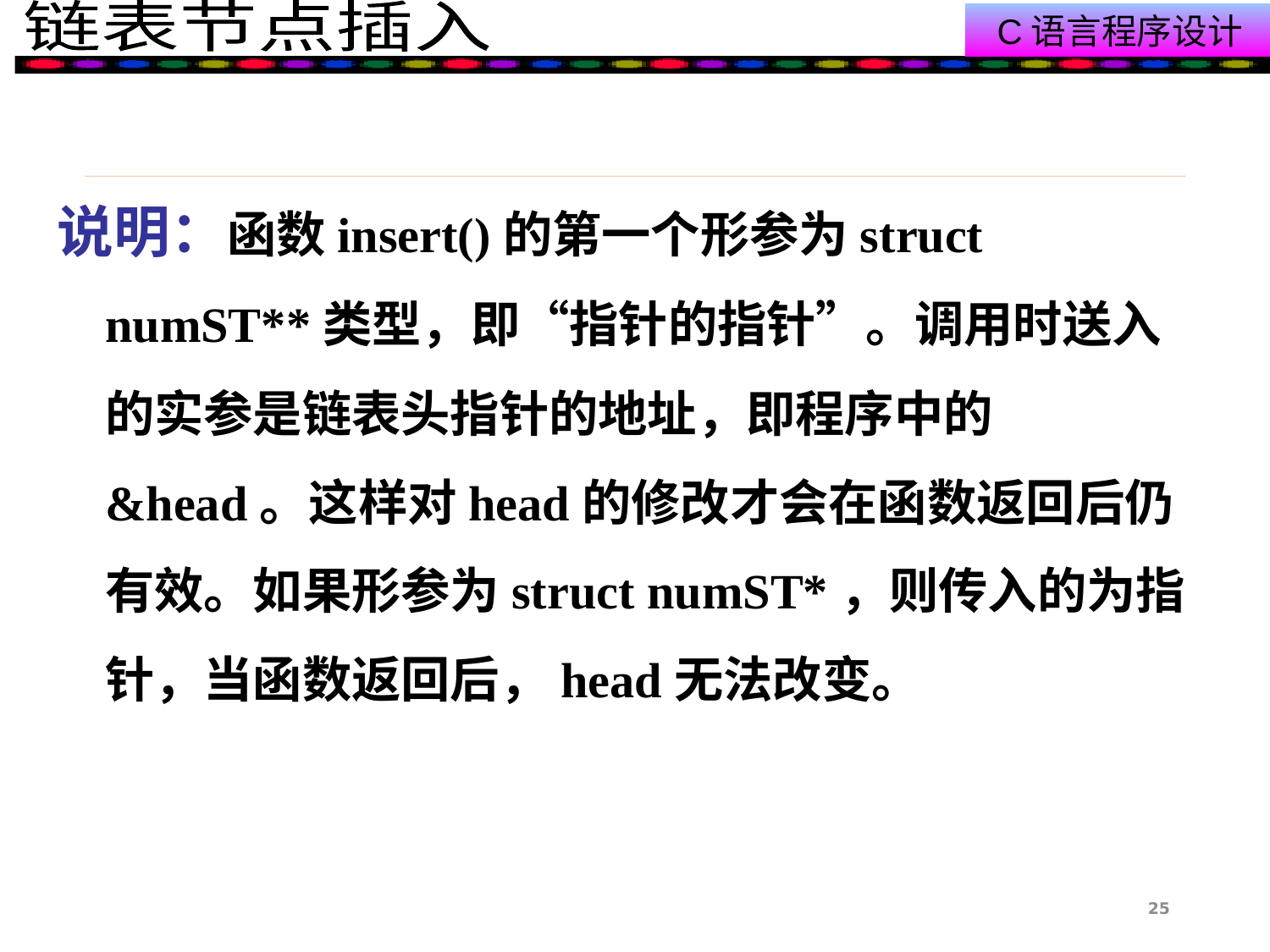

说明：函数insert()的第一个形参为struct numST**类型，即“指针的指针”。调用时送入的实参是链表头指针的地址，即程序中的&head。这样对head的修改才会在函数返回后仍有效。如果形参为struct numST*，则传入的为指针，当函数返回后，head无法改变。
25